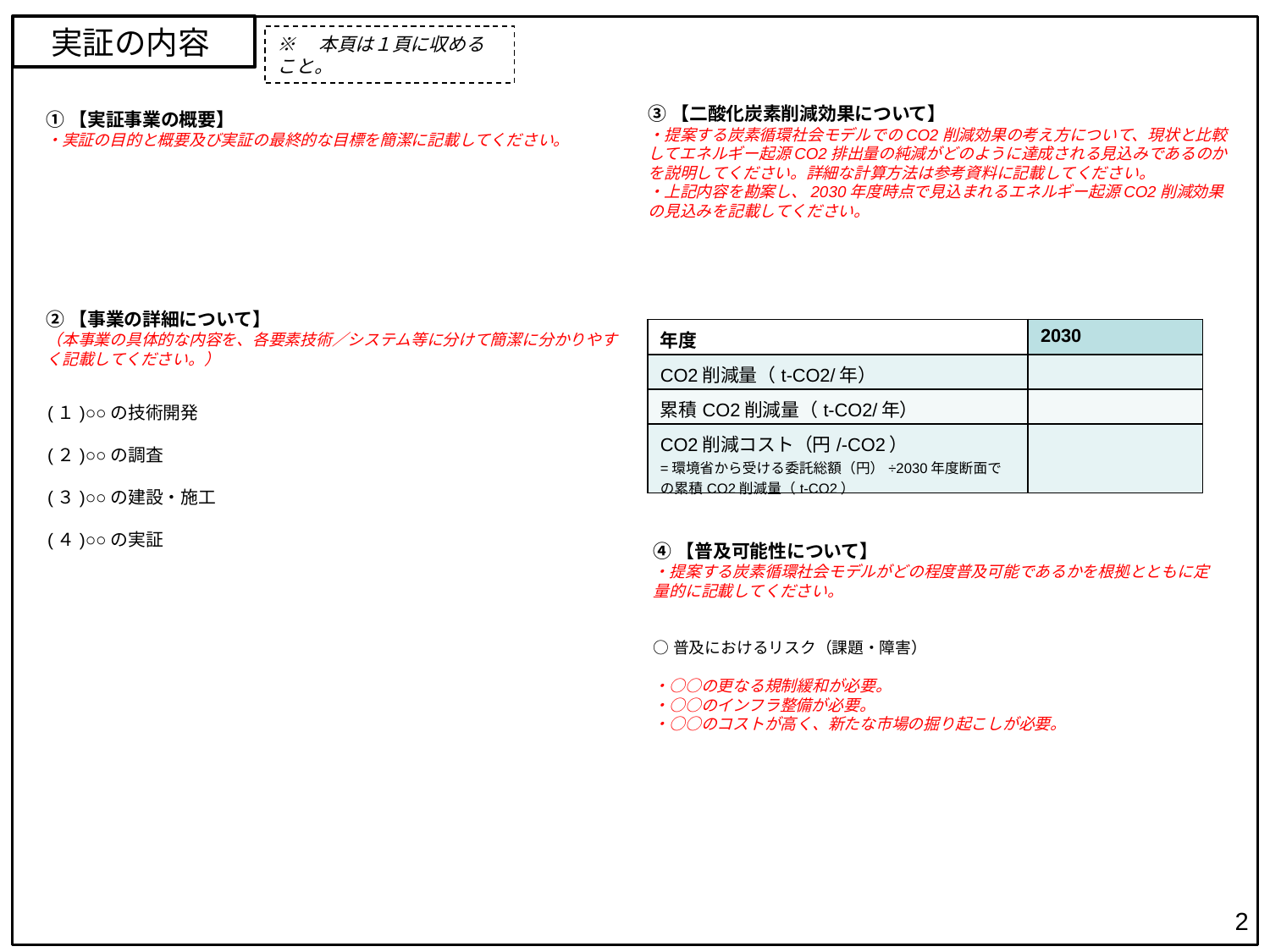

実証の内容
※　本頁は１頁に収めること。

③【二酸化炭素削減効果について】
・提案する炭素循環社会モデルでのCO2削減効果の考え方について、現状と比較してエネルギー起源CO2排出量の純減がどのように達成される見込みであるのかを説明してください。詳細な計算方法は参考資料に記載してください。
・上記内容を勘案し、2030年度時点で見込まれるエネルギー起源CO2削減効果の見込みを記載してください。
①【実証事業の概要】
・実証の目的と概要及び実証の最終的な目標を簡潔に記載してください。

②【事業の詳細について】
（本事業の具体的な内容を、各要素技術／システム等に分けて簡潔に分かりやすく記載してください。）

| 年度 | 2030 |
| --- | --- |
| CO2削減量（t-CO2/年） |  |
| 累積CO2削減量（t-CO2/年） |  |
| CO2削減コスト（円/-CO2） =環境省から受ける委託総額（円）÷2030年度断面での累積CO2削減量（t-CO2） |  |
(１)○○の技術開発

(２)○○の調査

(３)○○の建設・施工

(４)○○の実証

④【普及可能性について】
・提案する炭素循環社会モデルがどの程度普及可能であるかを根拠とともに定量的に記載してください。

○普及におけるリスク（課題・障害）

・○○の更なる規制緩和が必要。
・○○のインフラ整備が必要。
・○○のコストが高く、新たな市場の掘り起こしが必要。
2